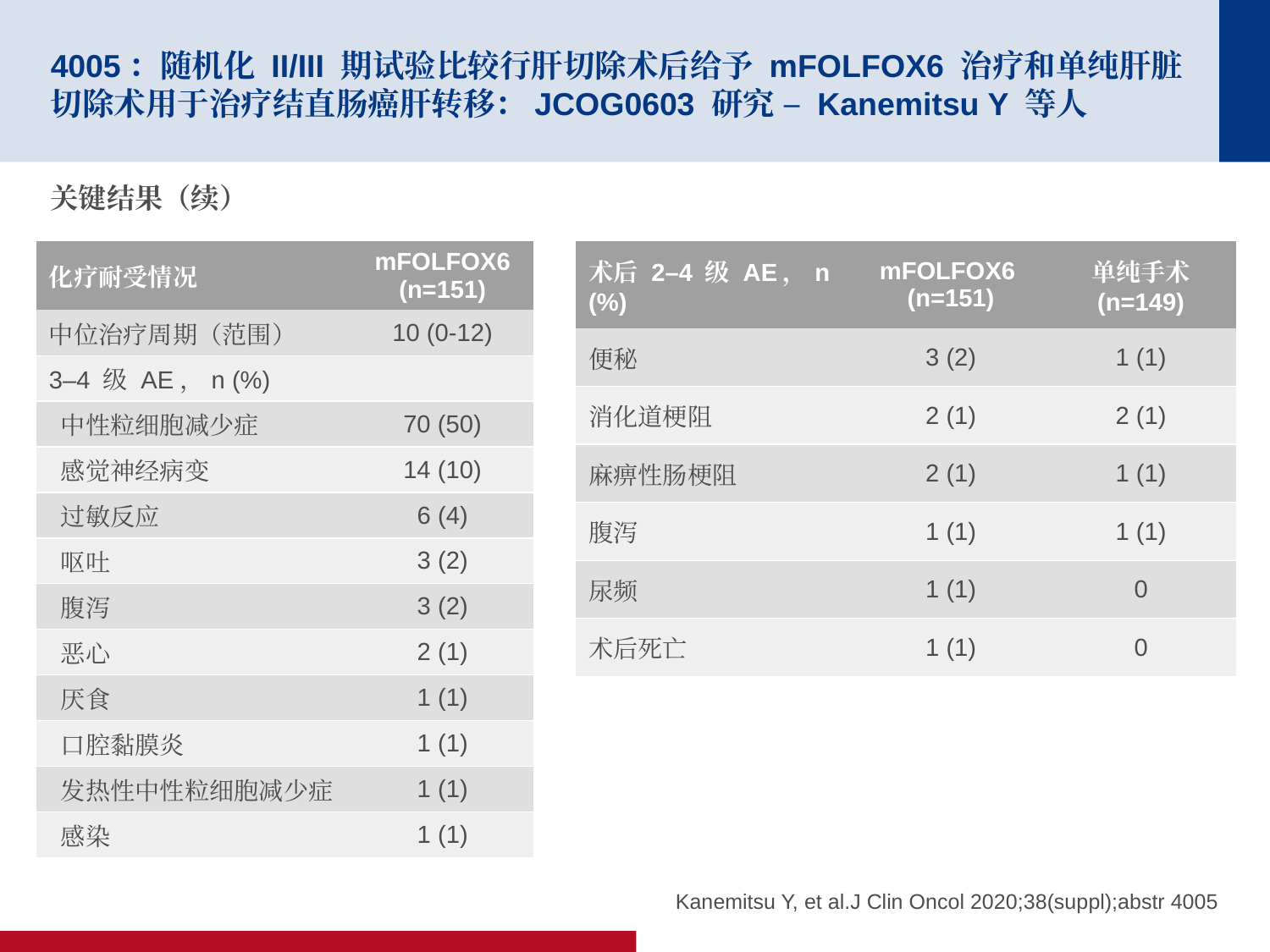

# 4005：随机化 II/III 期试验比较行肝切除术后给予 mFOLFOX6 治疗和单纯肝脏切除术用于治疗结直肠癌肝转移：JCOG0603 研究 – Kanemitsu Y 等人
关键结果（续）

| 术后 2–4 级 AE，n (%) | mFOLFOX6 (n=151) | 单纯手术 (n=149) |
| --- | --- | --- |
| 便秘 | 3 (2) | 1 (1) |
| 消化道梗阻 | 2 (1) | 2 (1) |
| 麻痹性肠梗阻 | 2 (1) | 1 (1) |
| 腹泻 | 1 (1) | 1 (1) |
| 尿频 | 1 (1) | 0 |
| 术后死亡 | 1 (1) | 0 |
| 化疗耐受情况 | mFOLFOX6 (n=151) |
| --- | --- |
| 中位治疗周期（范围） | 10 (0-12) |
| 3–4 级 AE，n (%) |  |
| 中性粒细胞减少症 | 70 (50) |
| 感觉神经病变 | 14 (10) |
| 过敏反应 | 6 (4) |
| 呕吐 | 3 (2) |
| 腹泻 | 3 (2) |
| 恶心 | 2 (1) |
| 厌食 | 1 (1) |
| 口腔黏膜炎 | 1 (1) |
| 发热性中性粒细胞减少症 | 1 (1) |
| 感染 | 1 (1) |
Kanemitsu Y, et al.J Clin Oncol 2020;38(suppl);abstr 4005